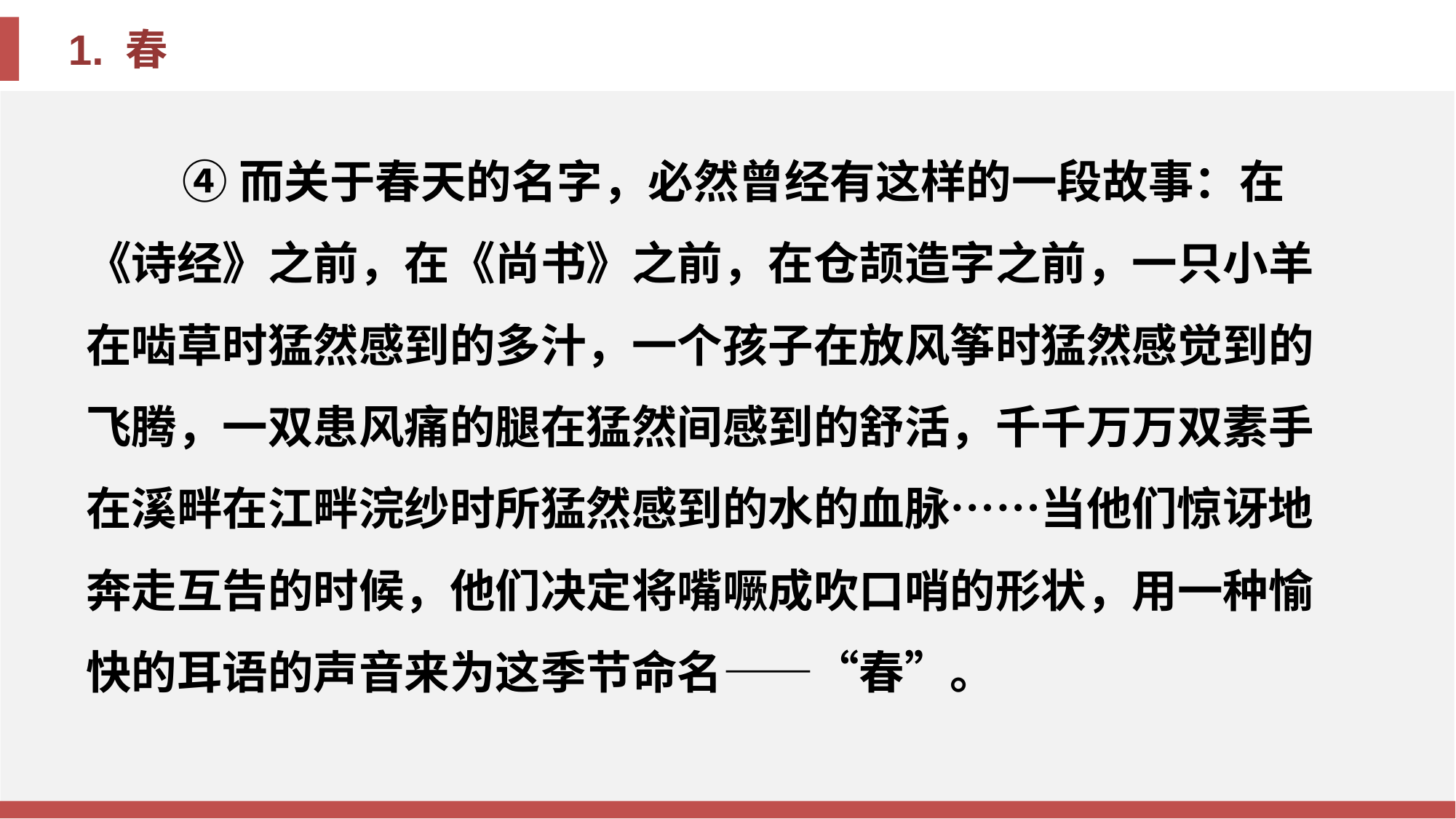

④而关于春天的名字，必然曾经有这样的一段故事：在《诗经》之前，在《尚书》之前，在仓颉造字之前，一只小羊在啮草时猛然感到的多汁，一个孩子在放风筝时猛然感觉到的飞腾，一双患风痛的腿在猛然间感到的舒活，千千万万双素手在溪畔在江畔浣纱时所猛然感到的水的血脉⋯⋯当他们惊讶地奔走互告的时候，他们决定将嘴噘成吹口哨的形状，用一种愉快的耳语的声音来为这季节命名——“春”。